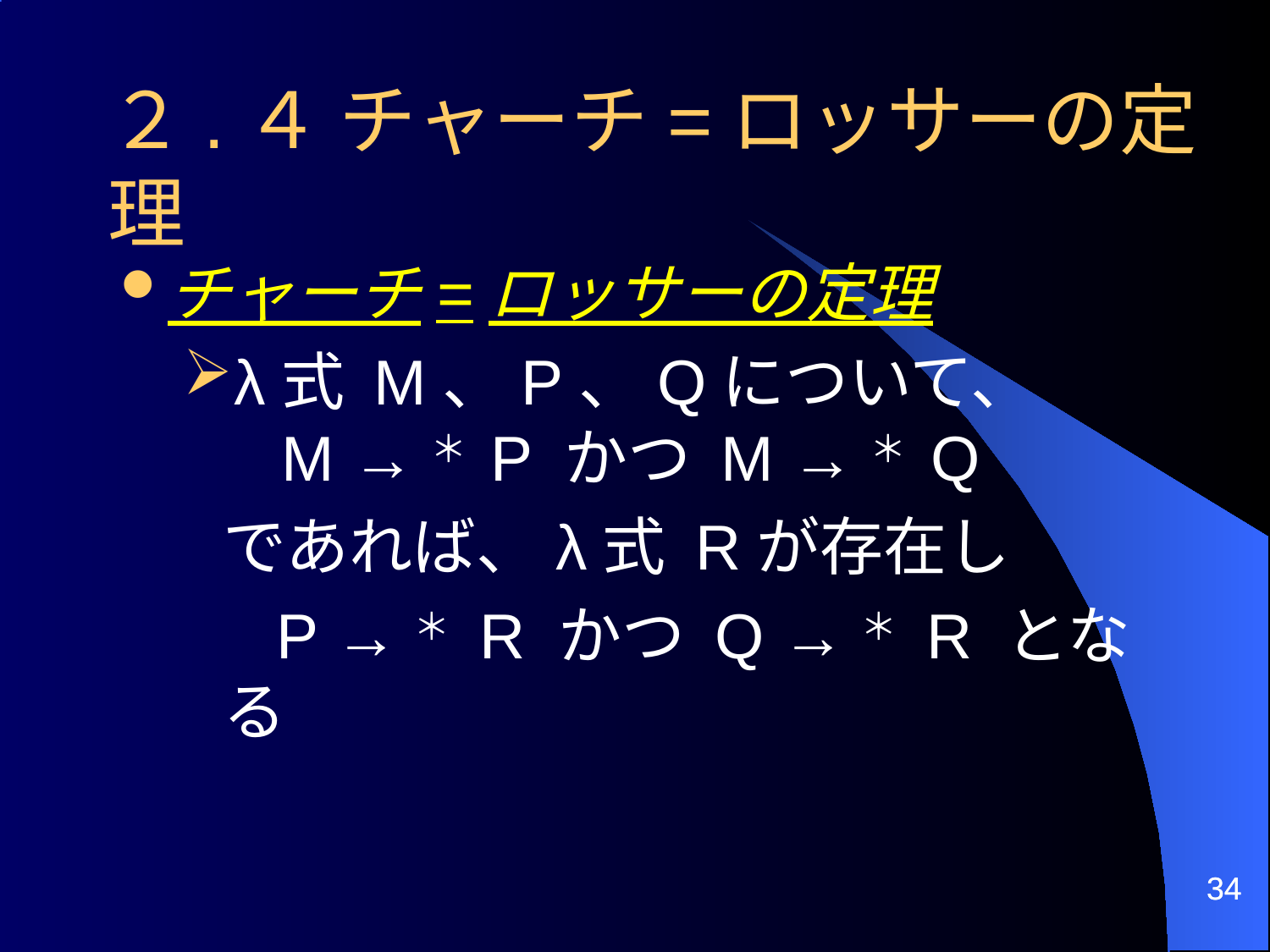

２.４ チャーチ=ロッサーの定理
チャーチ=ロッサーの定理
λ式 M、P、Qについて、
   M →＊ P かつ M →＊ Q
	であれば、λ式 Rが存在し
	   P →＊ R かつ Q →＊ R となる
34
34